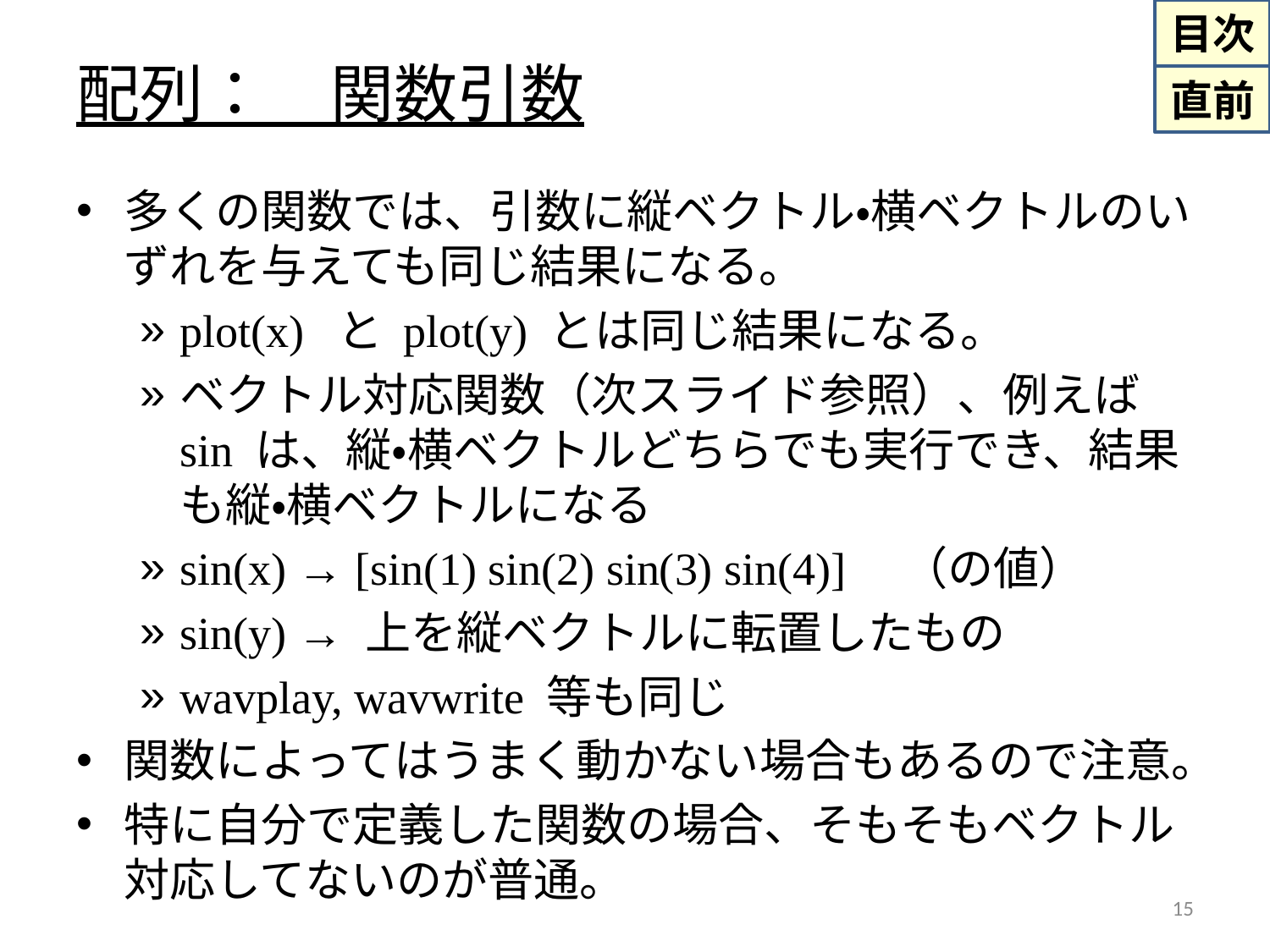

# 配列：　関数引数
多くの関数では、引数に縦ベクトル・横ベクトルのいずれを与えても同じ結果になる。
plot(x)  と plot(y) とは同じ結果になる。
ベクトル対応関数（次スライド参照）、例えば sin は、縦・横ベクトルどちらでも実行でき、結果も縦・横ベクトルになる
sin(x) → [sin(1) sin(2) sin(3) sin(4)]　（の値）
sin(y) → 上を縦ベクトルに転置したもの
wavplay, wavwrite 等も同じ
関数によってはうまく動かない場合もあるので注意。
特に自分で定義した関数の場合、そもそもベクトル対応してないのが普通。

15